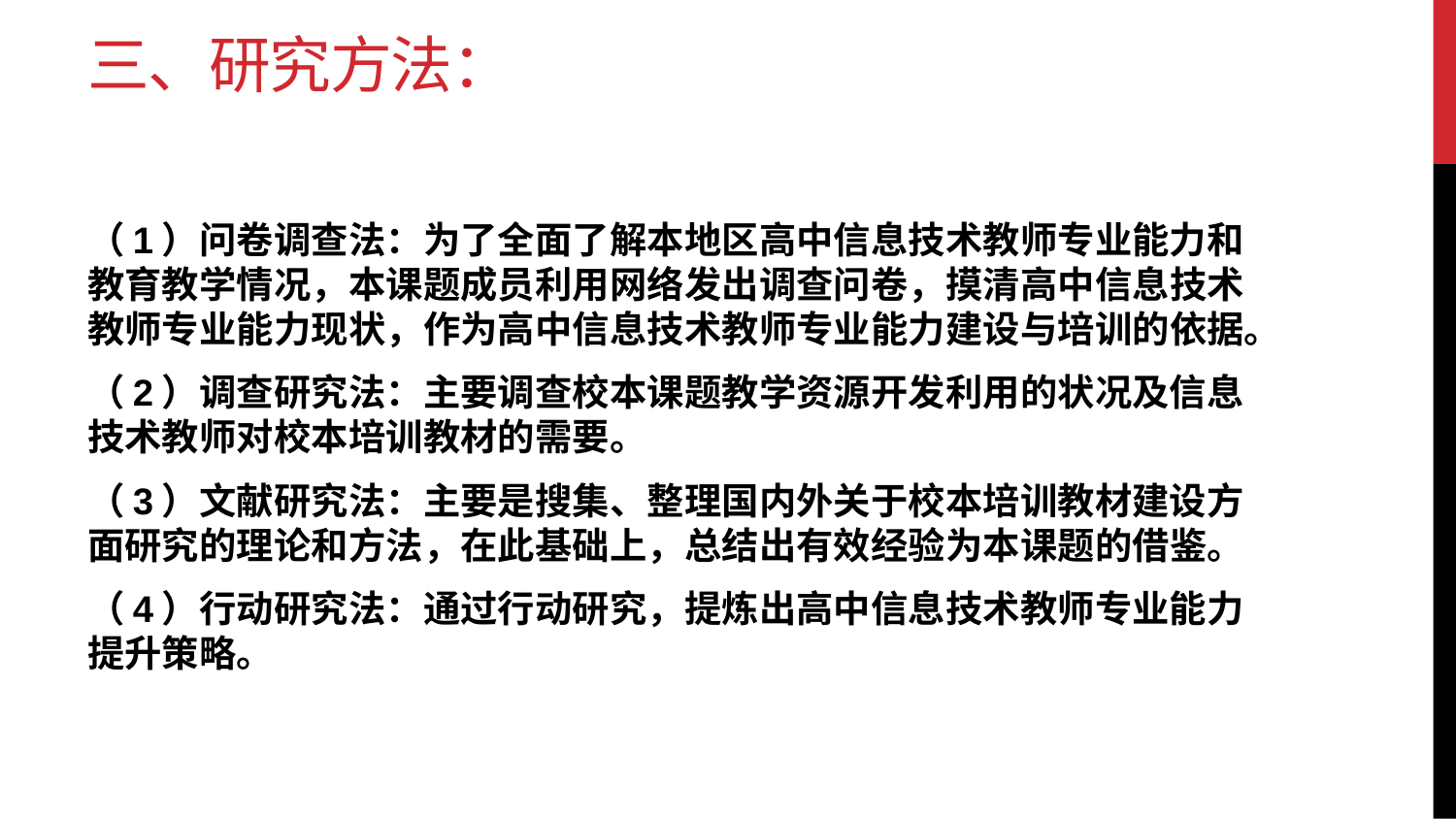

# 三、研究方法：
（1）问卷调查法：为了全面了解本地区高中信息技术教师专业能力和教育教学情况，本课题成员利用网络发出调查问卷，摸清高中信息技术教师专业能力现状，作为高中信息技术教师专业能力建设与培训的依据。
（2）调查研究法：主要调查校本课题教学资源开发利用的状况及信息技术教师对校本培训教材的需要。
（3）文献研究法：主要是搜集、整理国内外关于校本培训教材建设方面研究的理论和方法，在此基础上，总结出有效经验为本课题的借鉴。
（4）行动研究法：通过行动研究，提炼出高中信息技术教师专业能力提升策略。